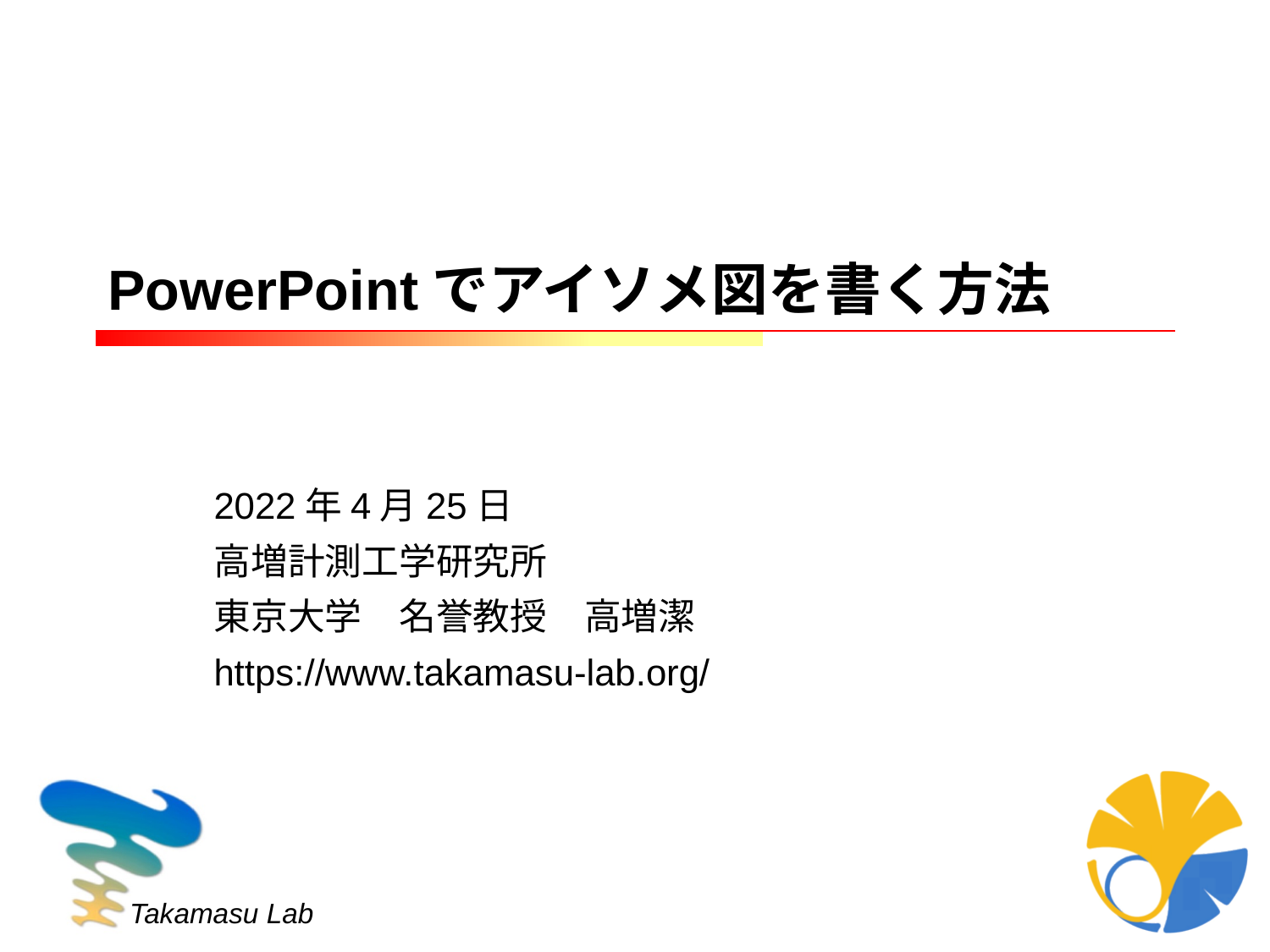

# PowerPointでアイソメ図を書く方法
2022年4月25日
高増計測工学研究所
東京大学　名誉教授　高増潔
https://www.takamasu-lab.org/